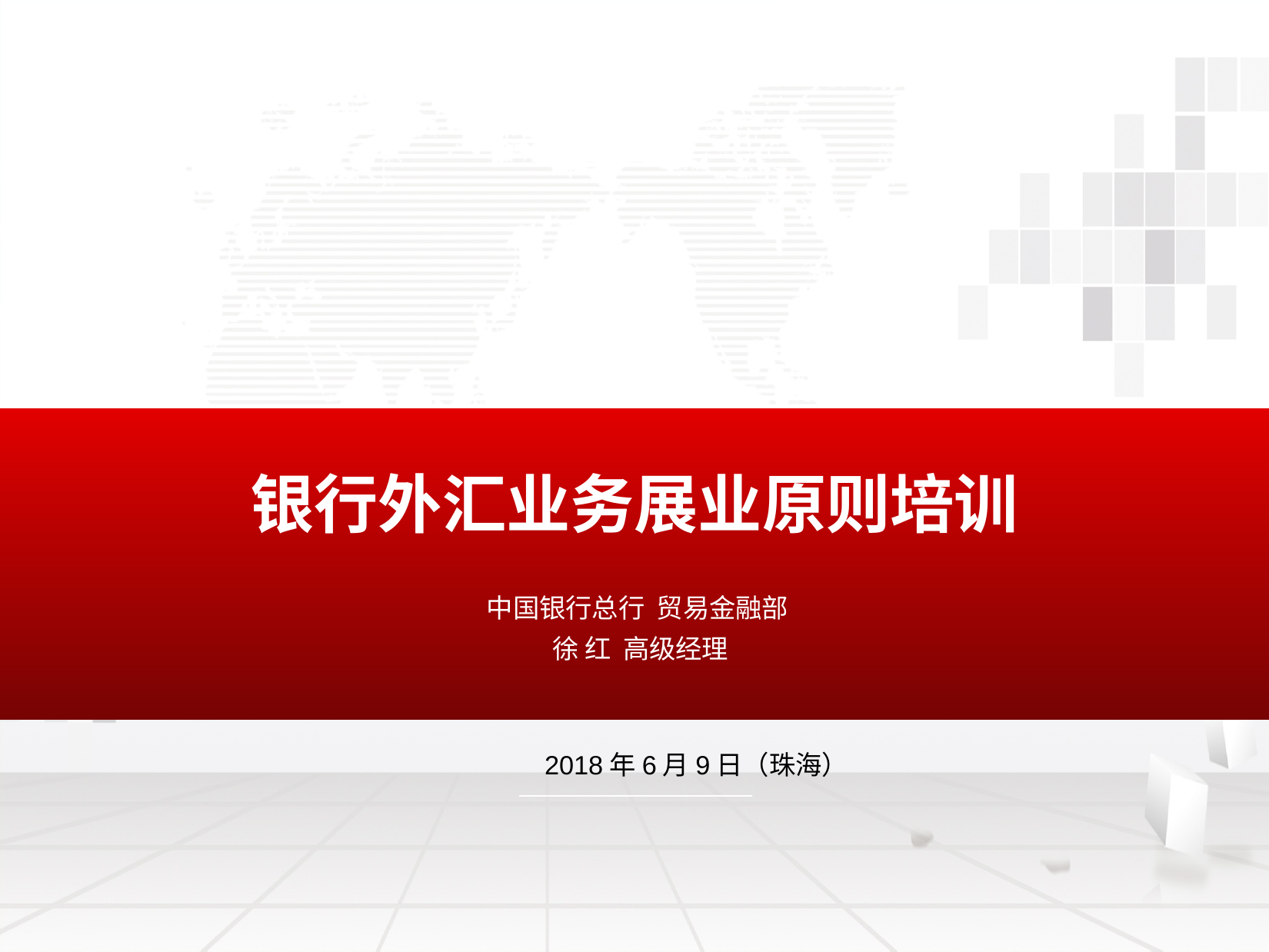

银行外汇业务展业原则培训

  中国银行总行  贸易金融部
 徐 红  高级经理
2018年6月9日（珠海）